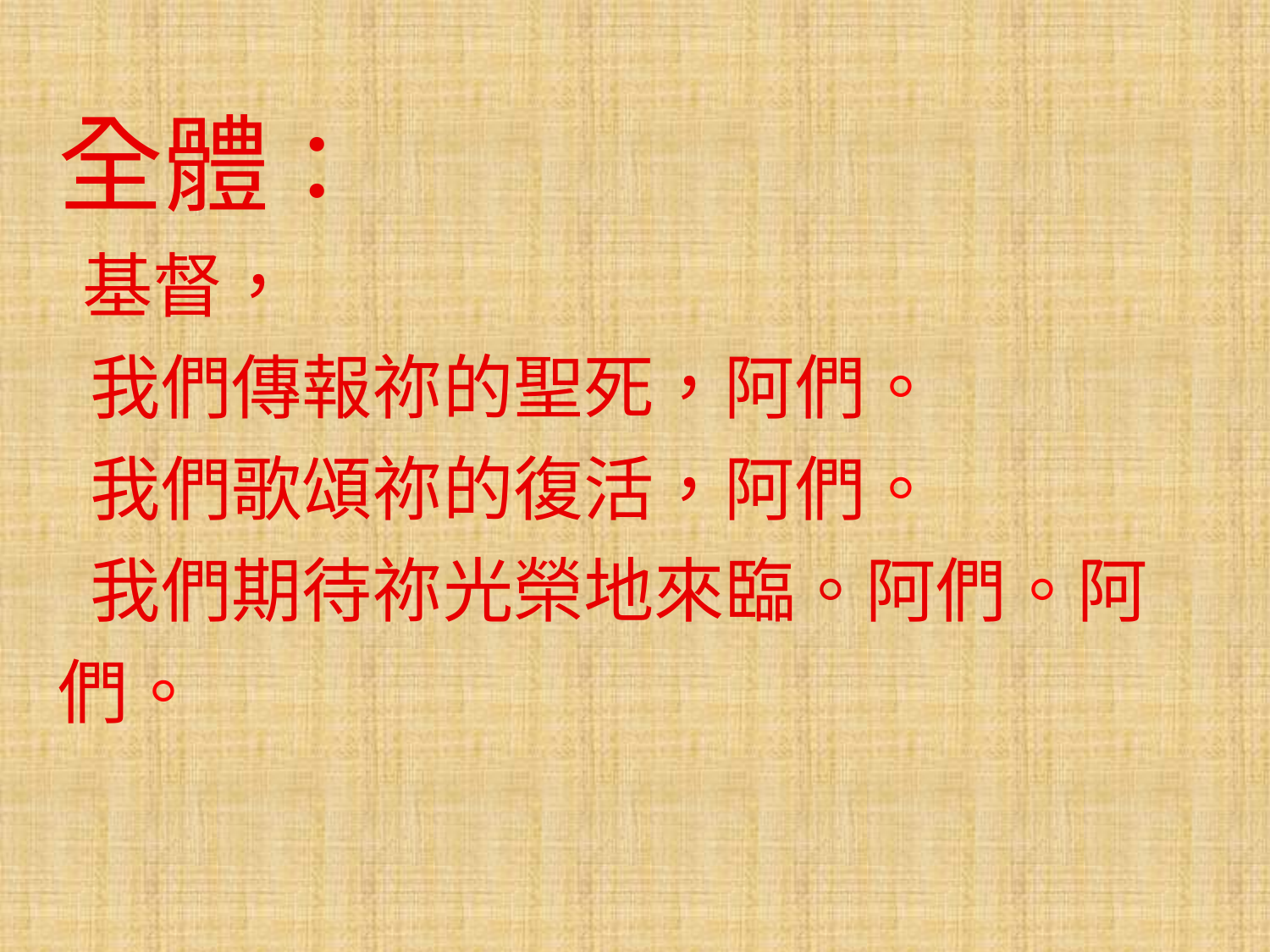

全體：
 基督，
 我們傳報祢的聖死，阿們。
 我們歌頌祢的復活，阿們。
 我們期待祢光榮地來臨。阿們。阿們。